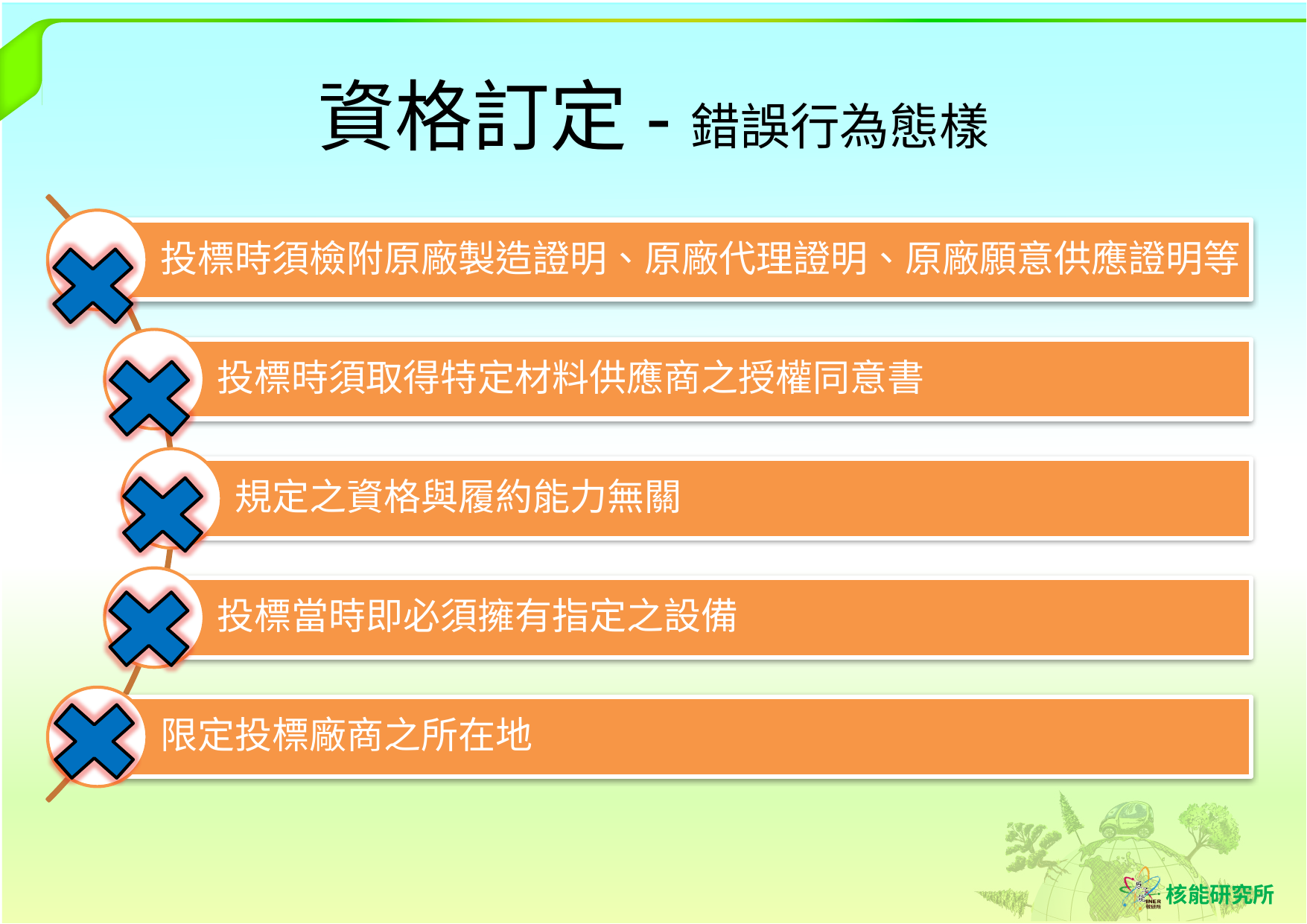

# 資格訂定-錯誤行為態樣
投標時須檢附原廠製造證明、原廠代理證明、原廠願意供應證明等
投標時須取得特定材料供應商之授權同意書
規定之資格與履約能力無關
投標當時即必須擁有指定之設備
限定投標廠商之所在地